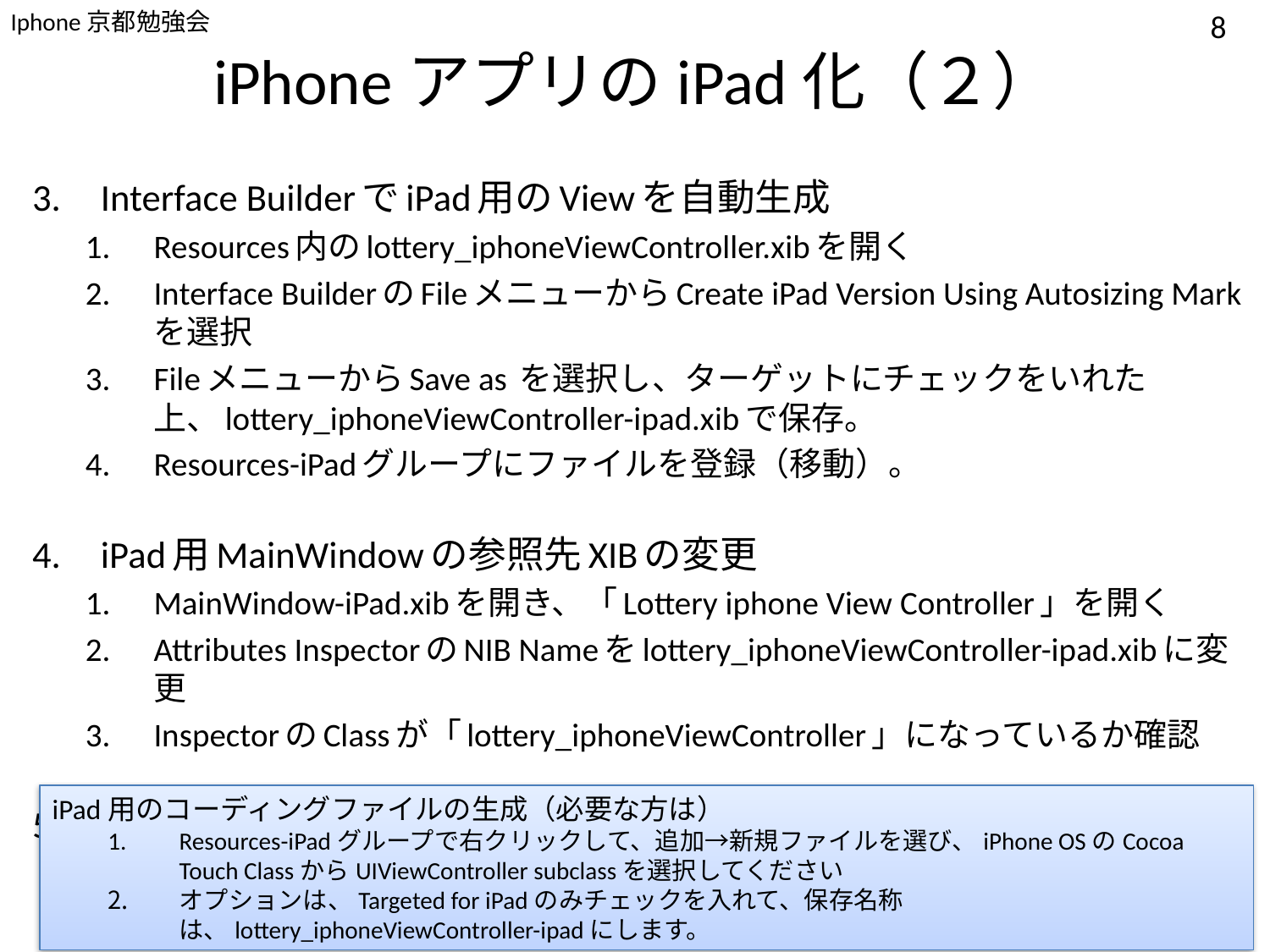

# iPhoneアプリのiPad化（２）
8
Interface BuilderでiPad用のViewを自動生成
Resources内のlottery_iphoneViewController.xibを開く
Interface BuilderのFileメニューからCreate iPad Version Using Autosizing Markを選択
FileメニューからSave as を選択し、ターゲットにチェックをいれた上、lottery_iphoneViewController-ipad.xibで保存。
Resources-iPadグループにファイルを登録（移動）。
iPad用MainWindowの参照先XIBの変更
MainWindow-iPad.xibを開き、「Lottery iphone View Controller」を開く
Attributes InspectorのNIB Nameをlottery_iphoneViewController-ipad.xibに変更
InspectorのClassが「lottery_iphoneViewController」になっているか確認
iPhone OS 3.2(iPad)のシミュレータで動作することを確認。

iPad用のコーディングファイルの生成（必要な方は）
Resources-iPadグループで右クリックして、追加→新規ファイルを選び、iPhone OSのCocoa Touch ClassからUIViewController subclassを選択してください
オプションは、Targeted for iPadのみチェックを入れて、保存名称は、lottery_iphoneViewController-ipadにします。